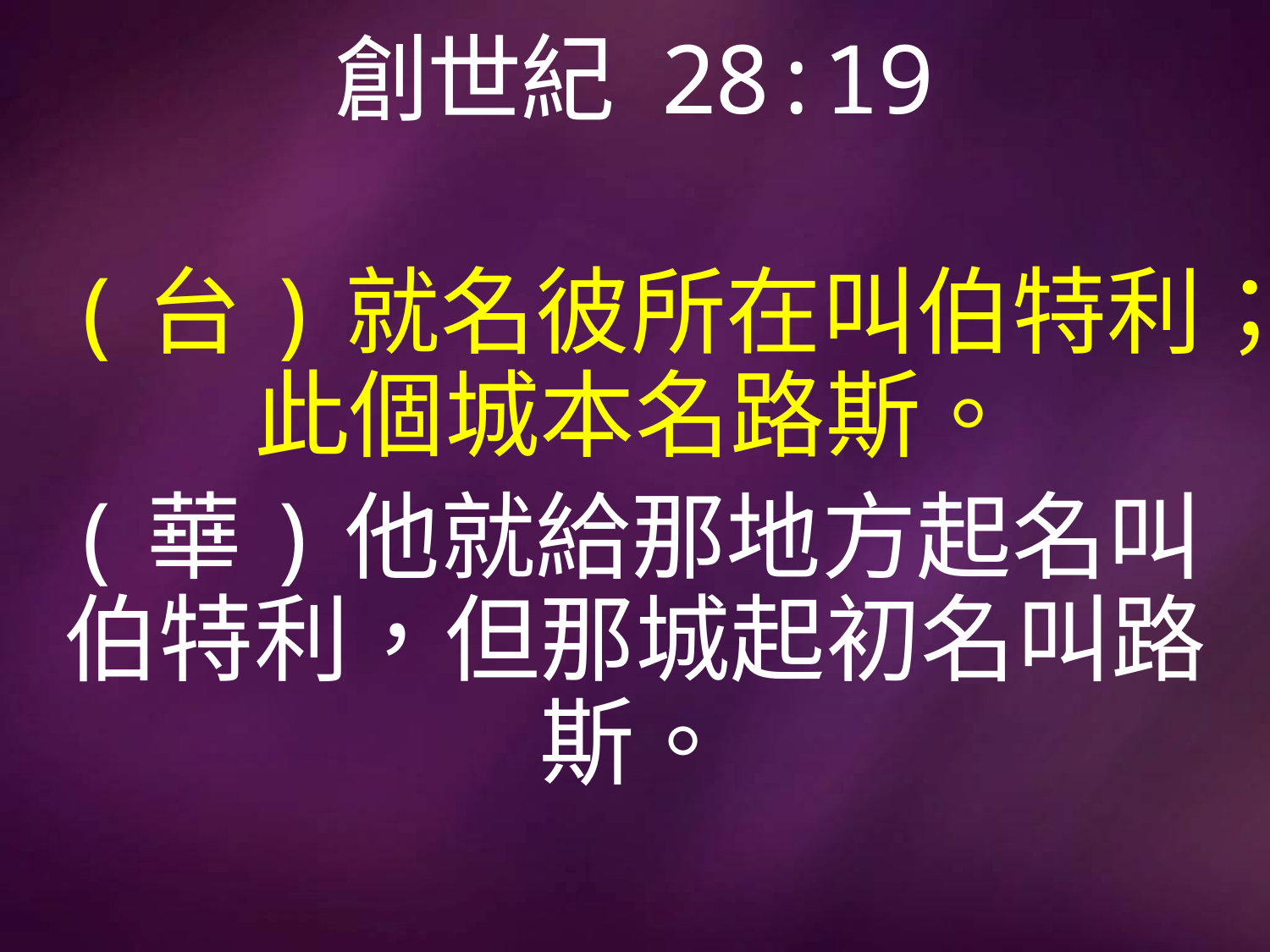

# 創世紀 28:19
(台)就名彼所在叫伯特利；此個城本名路斯。
(華)他就給那地方起名叫伯特利，但那城起初名叫路斯。